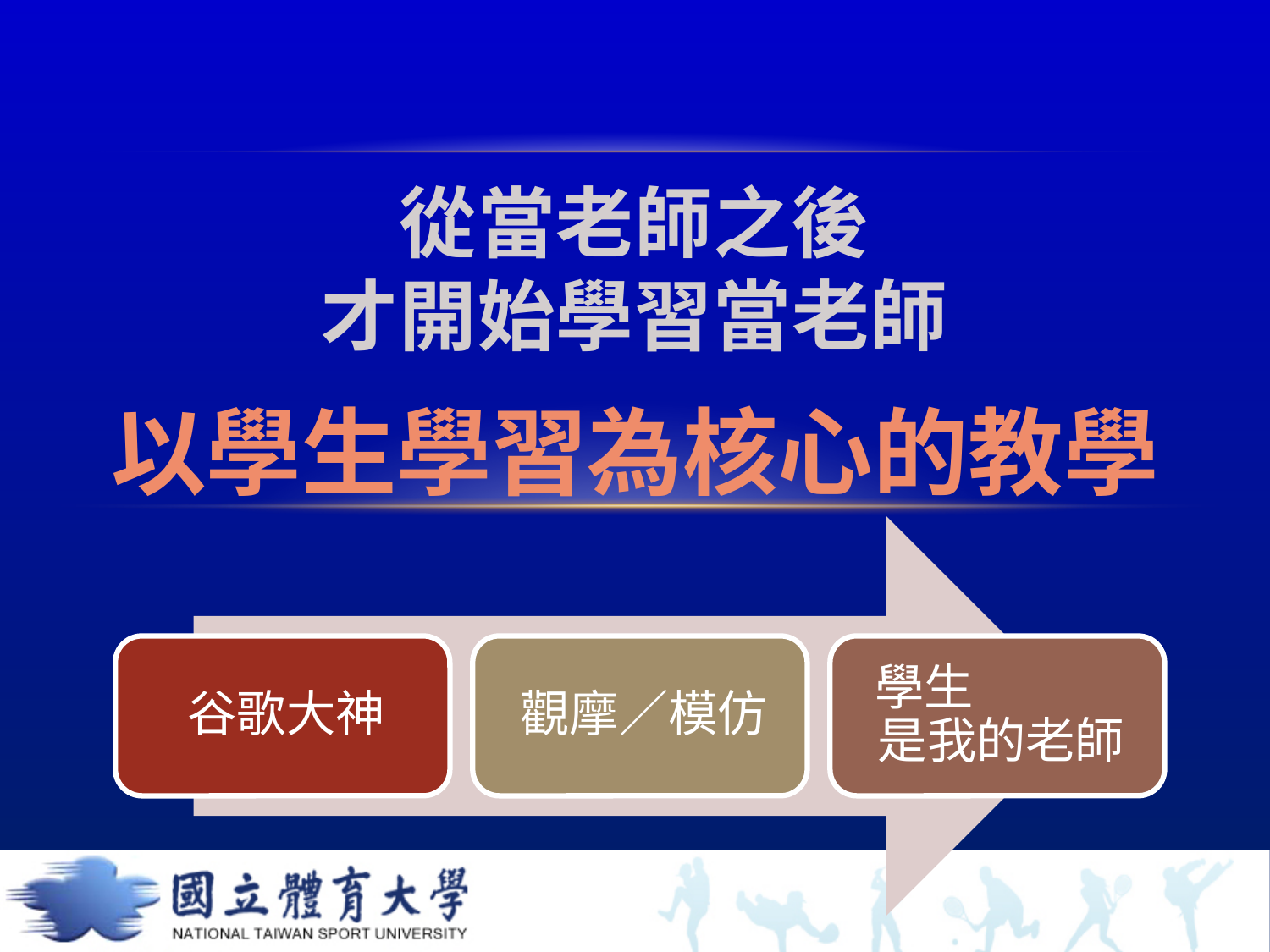

# 從當老師之後 才開始學習當老師
以學生學習為核心的教學
谷歌大神
觀摩／模仿
學生               是我的老師